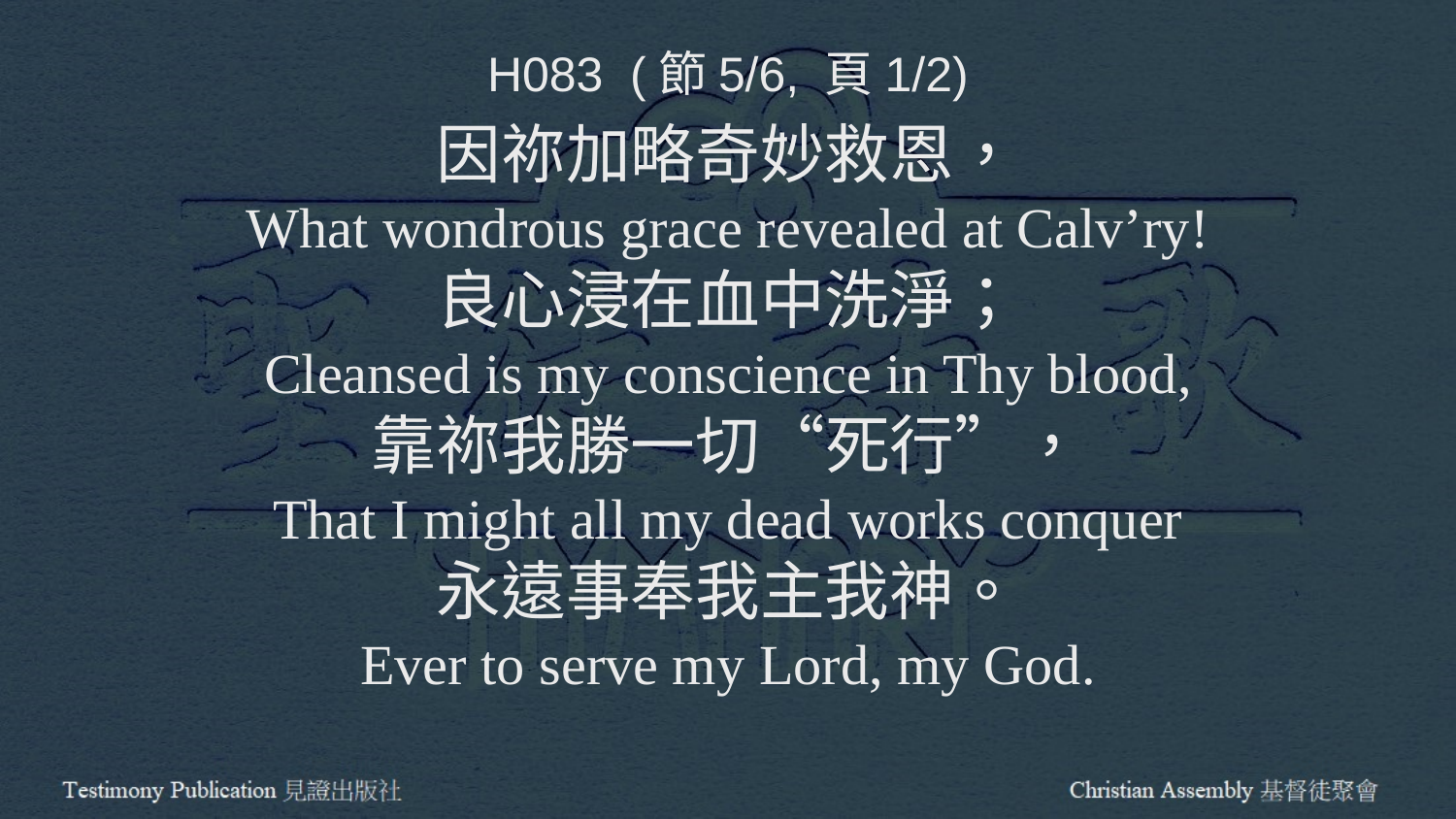

H083  (節5/6, 頁1/2)
因祢加略奇妙救恩，
What wondrous grace revealed at Calv’ry!
良心浸在血中洗淨；
Cleansed is my conscience in Thy blood,
靠祢我勝一切“死行”，
That I might all my dead works conquer
永遠事奉我主我神。
Ever to serve my Lord, my God.